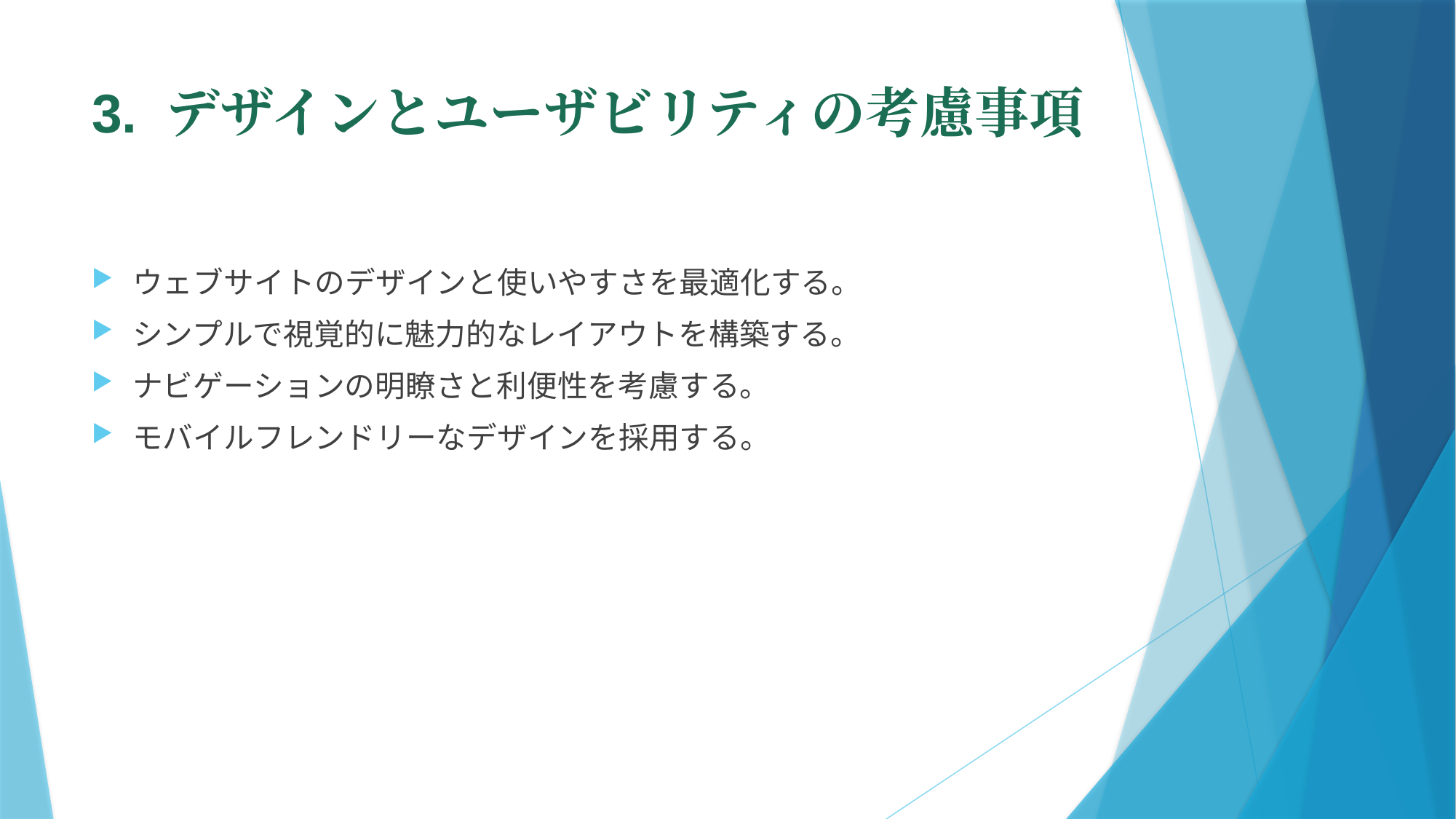

# 3. デザインとユーザビリティの考慮事項
ウェブサイトのデザインと使いやすさを最適化する。
シンプルで視覚的に魅力的なレイアウトを構築する。
ナビゲーションの明瞭さと利便性を考慮する。
モバイルフレンドリーなデザインを採用する。